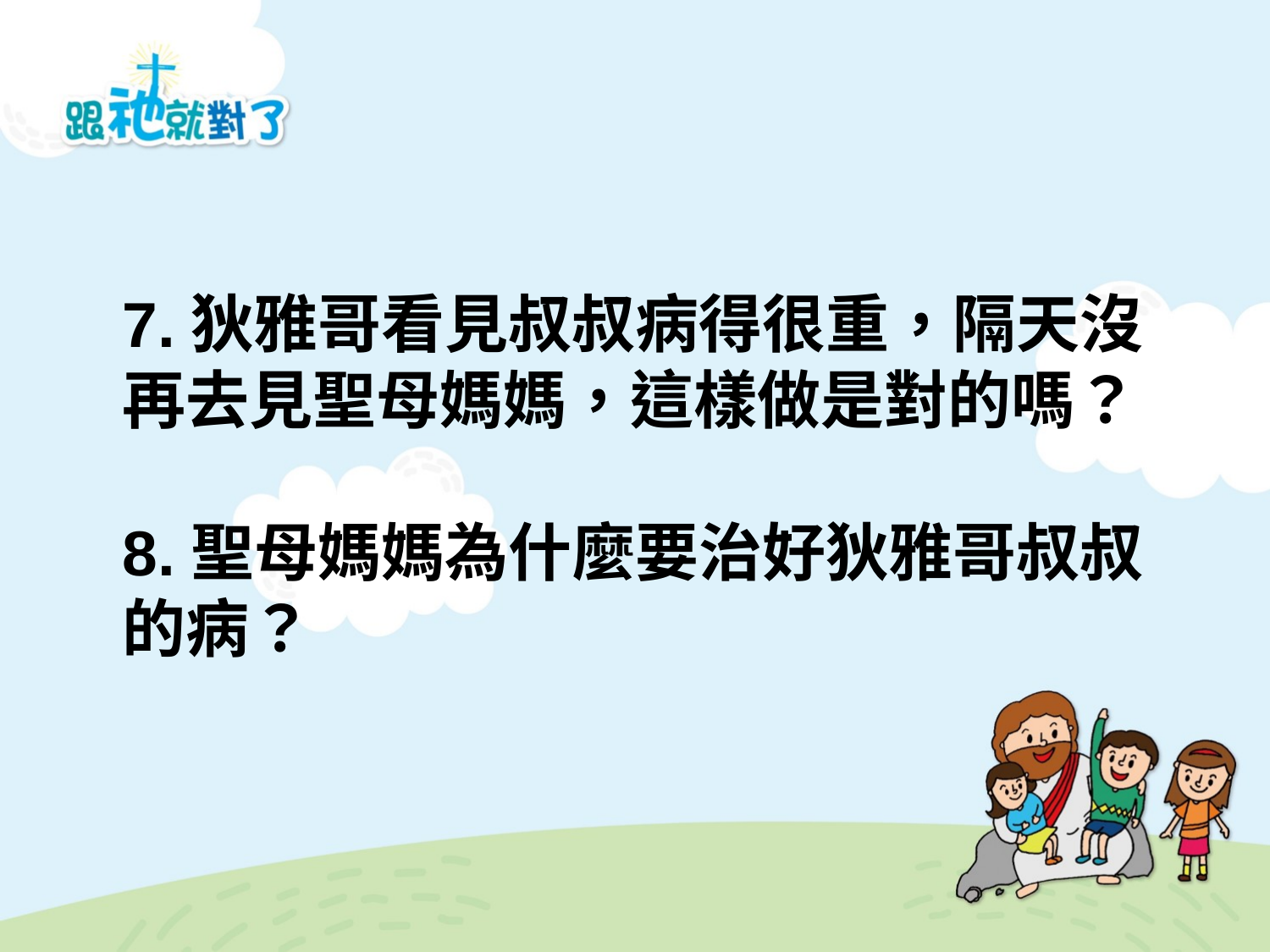

7.狄雅哥看見叔叔病得很重，隔天沒再去見聖母媽媽，這樣做是對的嗎？

8.聖母媽媽為什麼要治好狄雅哥叔叔的病？